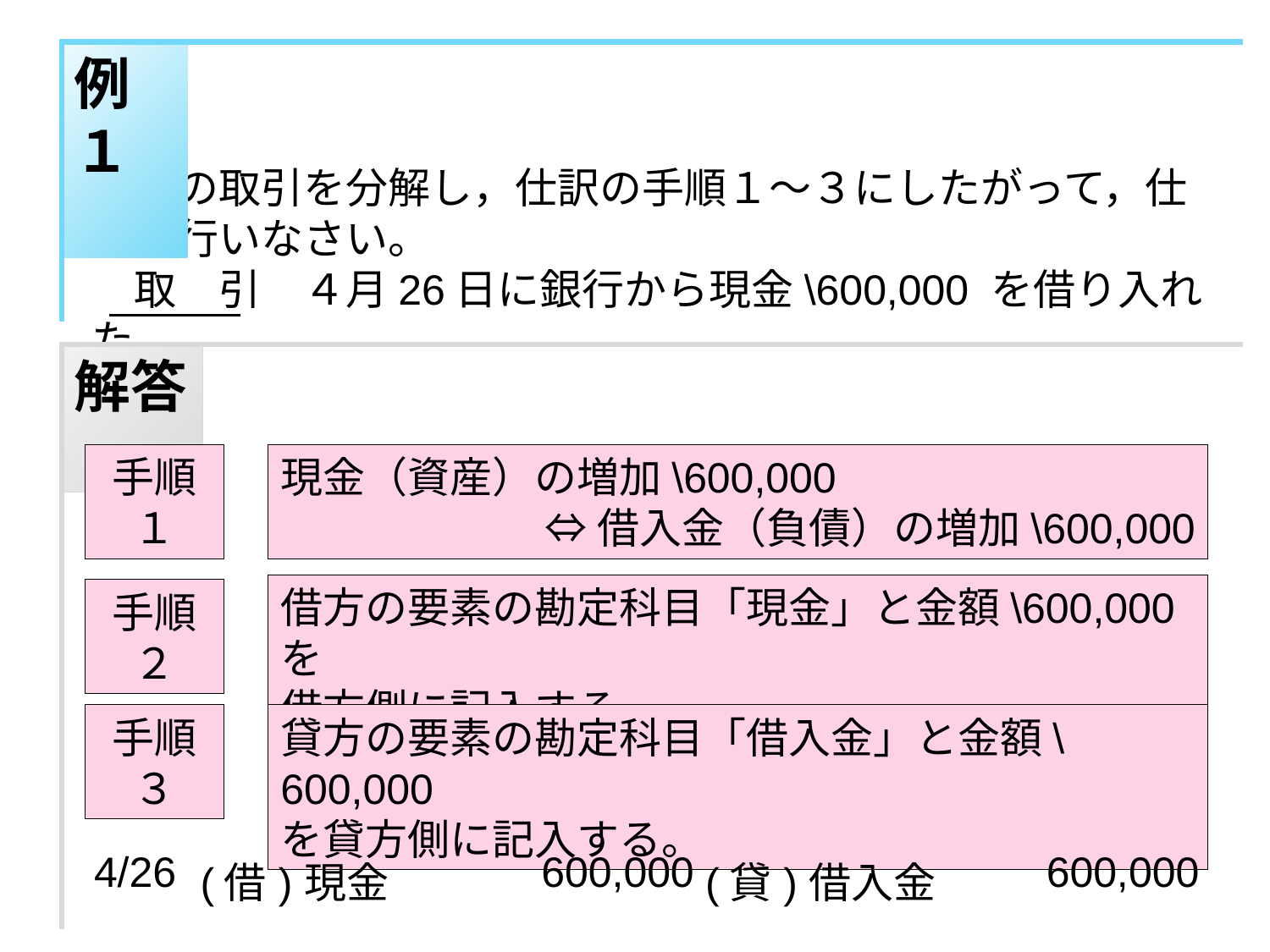

例１

　次の取引を分解し，仕訳の手順１～３にしたがって，仕訳を行いなさい。
　取　引　４月26日に銀行から現金\600,000 を借り入れた。
解答

手順１
手順２
手順３
現金（資産）の増加\600,000
⇔借入金（負債）の増加\600,000
借方の要素の勘定科目「現金」と金額\600,000を
借方側に記入する。
貸方の要素の勘定科目「借入金」と金額\600,000
を貸方側に記入する。
| 4/26 | (借) | 現金 | 600,000 | (貸) | 借入金 | 600,000 |
| --- | --- | --- | --- | --- | --- | --- |